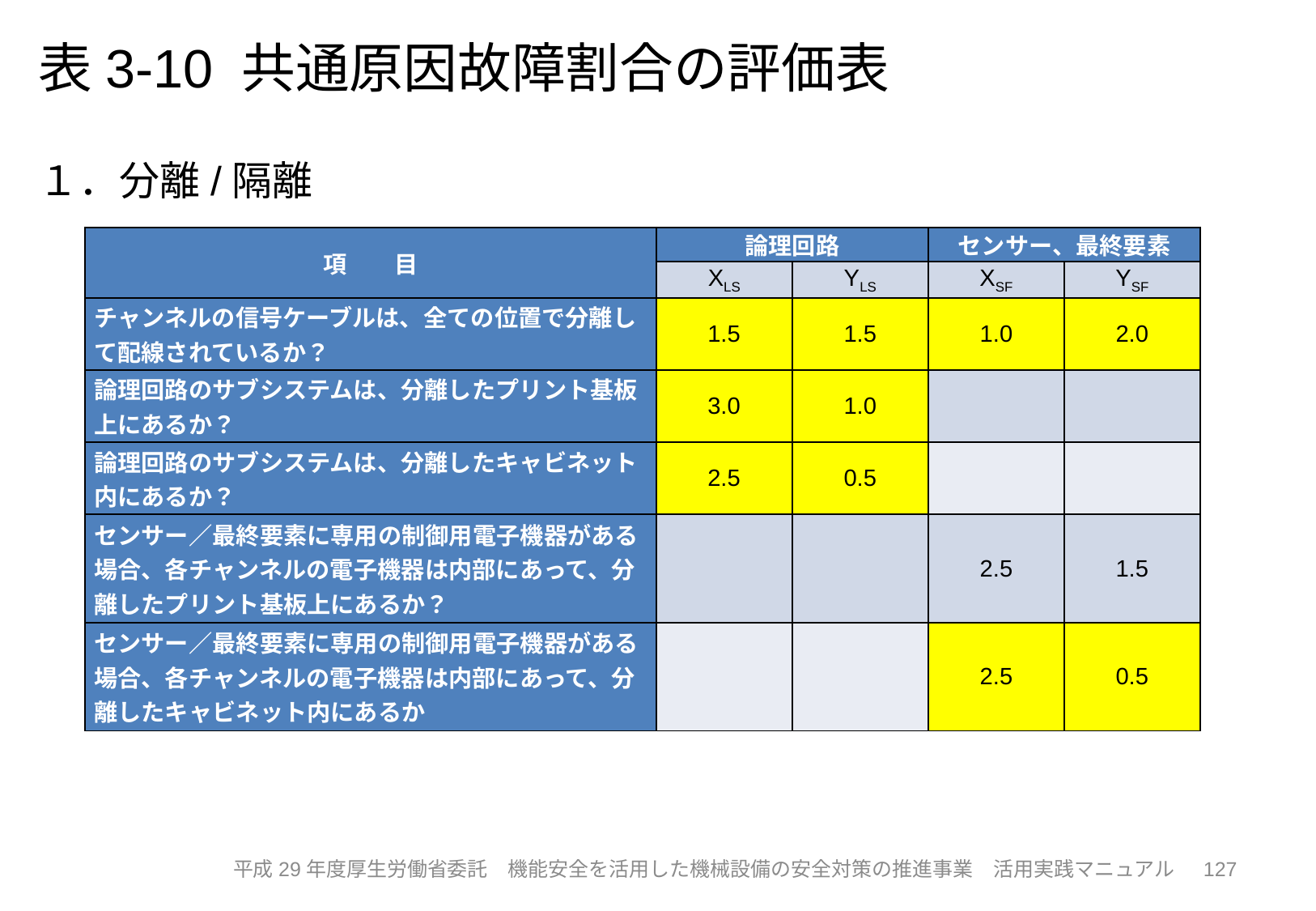

表3-10 共通原因故障割合の評価表

１．分離/隔離
| 項　　目 | 論理回路 |  | センサー、最終要素 |  |
| --- | --- | --- | --- | --- |
|  | XLS | YLS | XSF | YSF |
| チャンネルの信号ケーブルは、全ての位置で分離して配線されているか？ | 1.5 | 1.5 | 1.0 | 2.0 |
| 論理回路のサブシステムは、分離したプリント基板上にあるか？ | 3.0 | 1.0 |  |  |
| 論理回路のサブシステムは、分離したキャビネット内にあるか？ | 2.5 | 0.5 |  |  |
| センサー／最終要素に専用の制御用電子機器がある場合、各チャンネルの電子機器は内部にあって、分離したプリント基板上にあるか？ |  |  | 2.5 | 1.5 |
| センサー／最終要素に専用の制御用電子機器がある場合、各チャンネルの電子機器は内部にあって、分離したキャビネット内にあるか |  |  | 2.5 | 0.5 |
127
平成29年度厚生労働省委託　機能安全を活用した機械設備の安全対策の推進事業　活用実践マニュアル